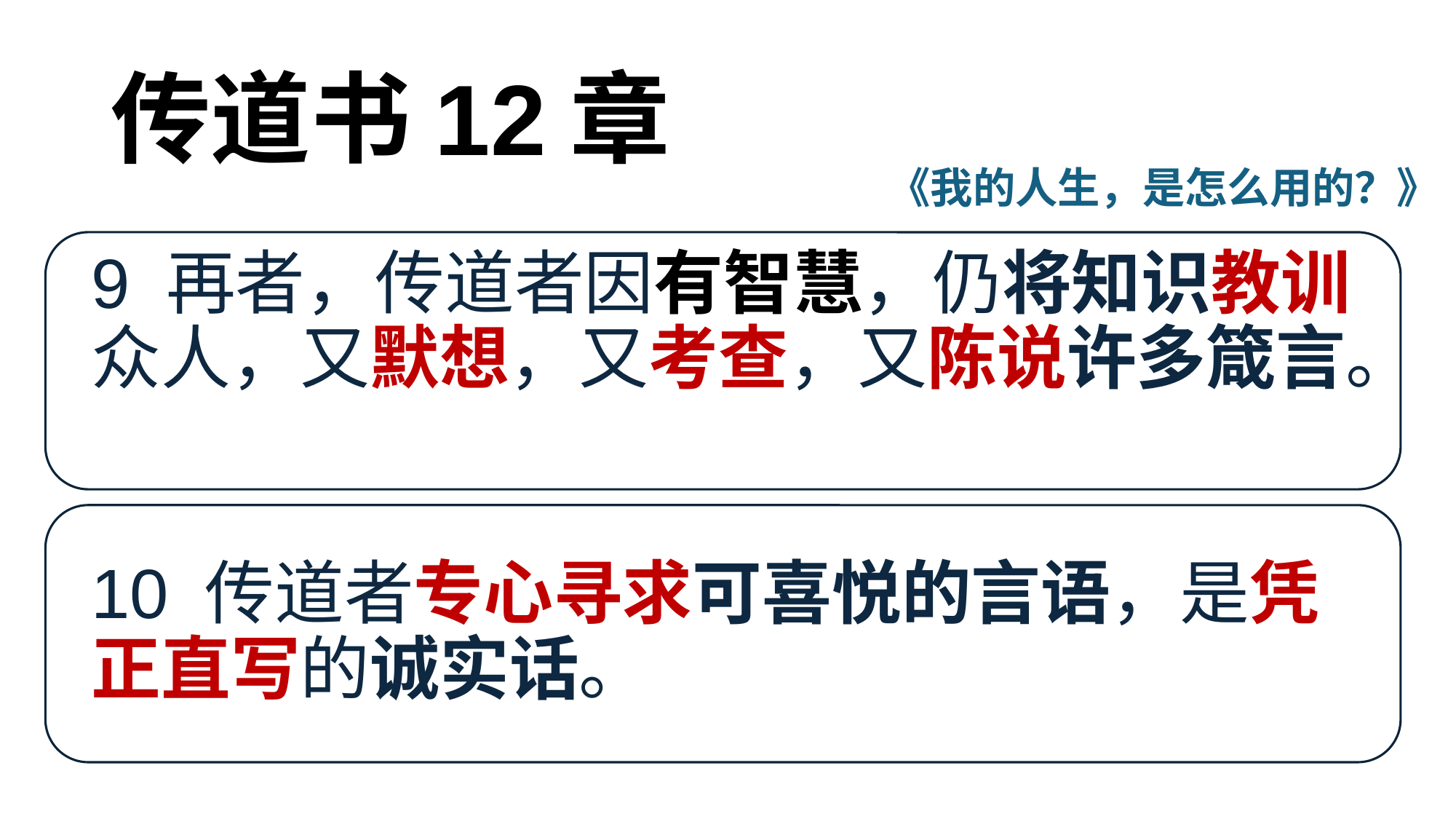

# 传道书12章
《我的人生，是怎么用的？》
9 再者，传道者因有智慧，仍将知识教训众人，又默想，又考查，又陈说许多箴言。
10 传道者专心寻求可喜悦的言语，是凭正直写的诚实话。